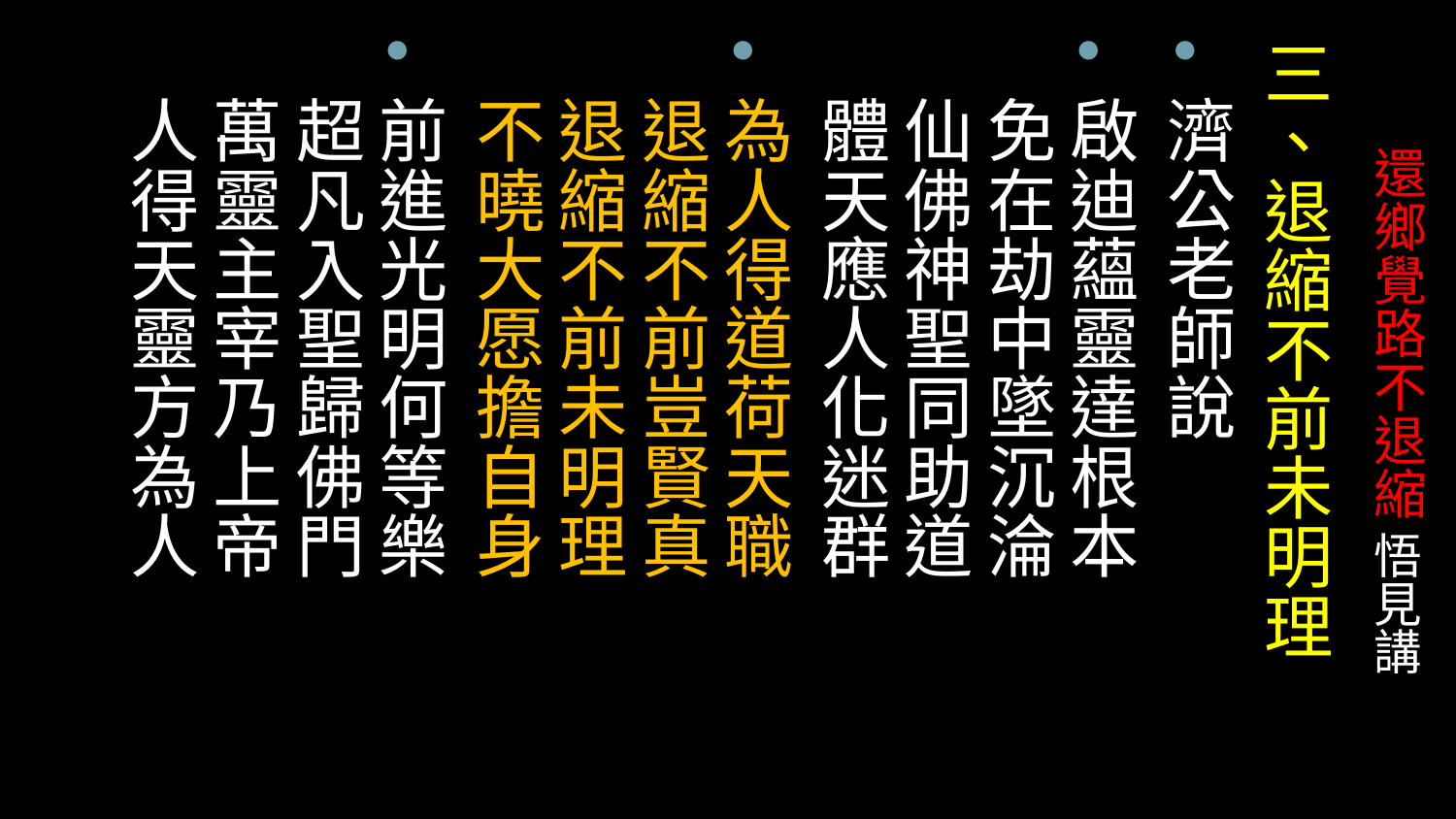

三、退縮不前未明理
濟公老師說
啟迪蘊靈達根本
免在劫中墜沉淪　        仙佛神聖同助道　        體天應人化迷群
為人得道荷天職　        退縮不前豈賢真　        退縮不前未明理
不曉大愿擔自身
前進光明何等樂　        超凡入聖歸佛門
萬靈主宰乃上帝　        人得天靈方為人

# 還鄉覺路不退縮 悟見講